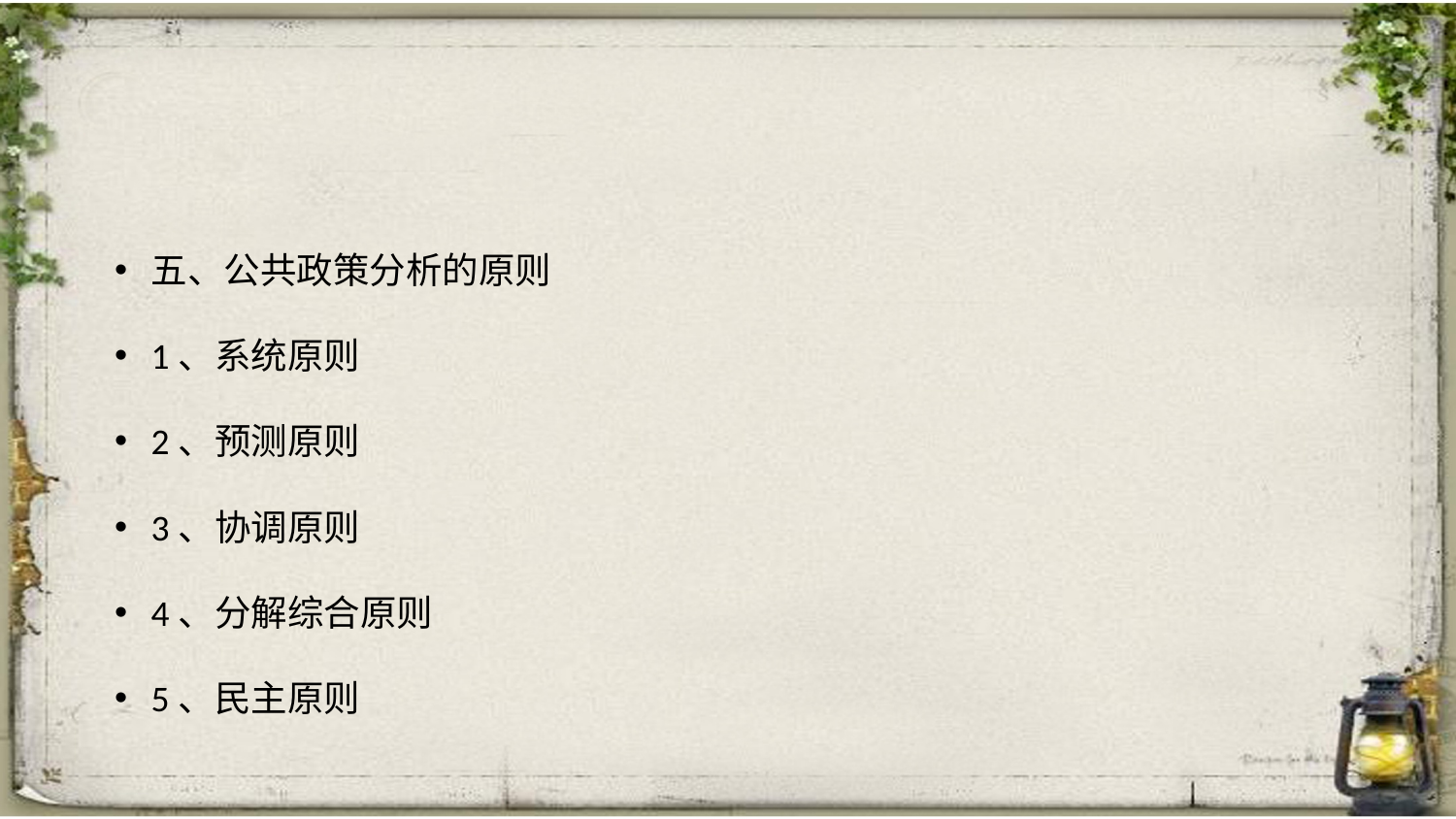

#
五、公共政策分析的原则
1、系统原则
2、预测原则
3、协调原则
4、分解综合原则
5、民主原则